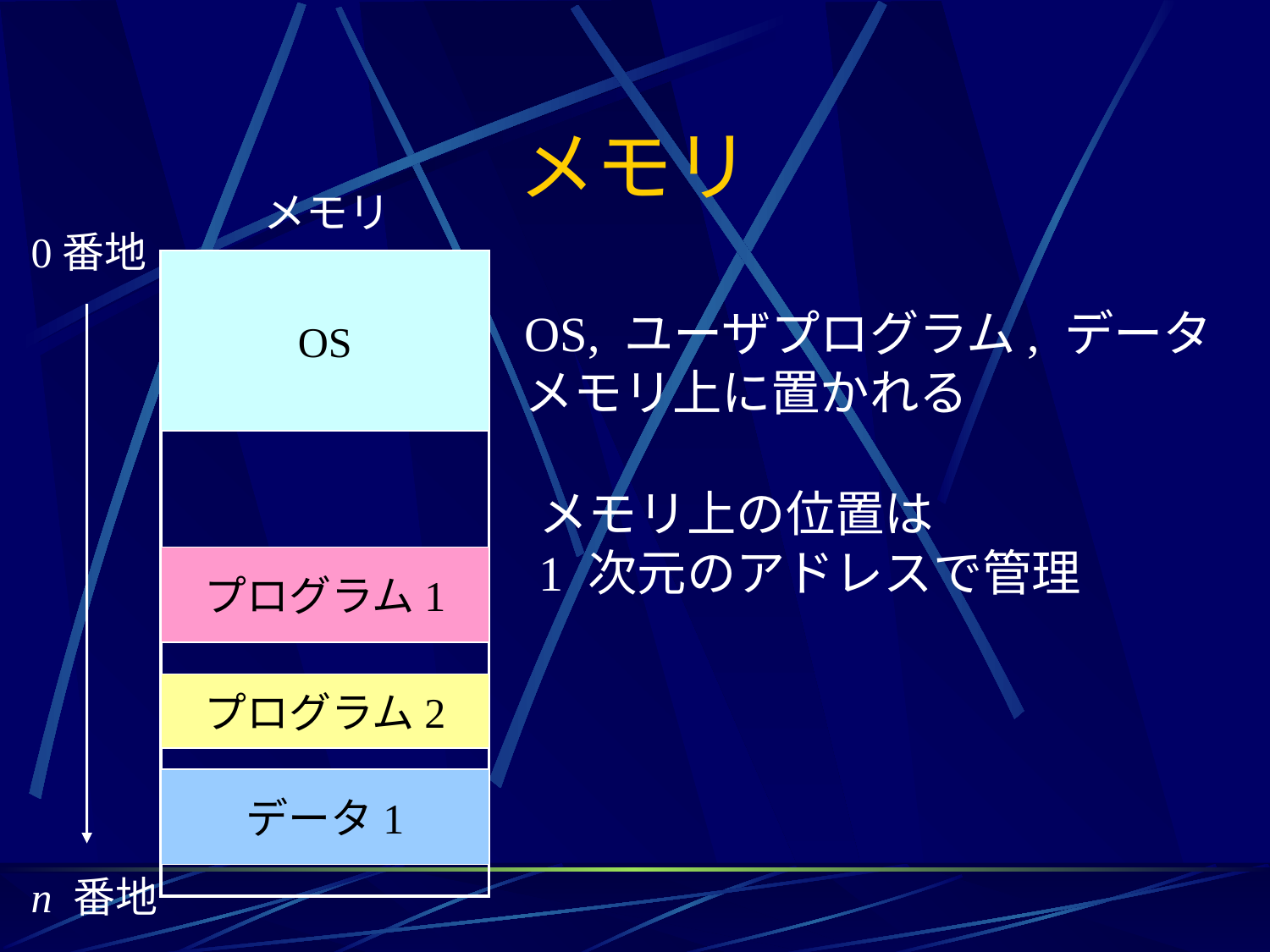

# メモリ
メモリ
0番地

n 番地

OS
OS, ユーザプログラム, データ
メモリ上に置かれる
メモリ上の位置は
1 次元のアドレスで管理
プログラム1
プログラム2
データ1